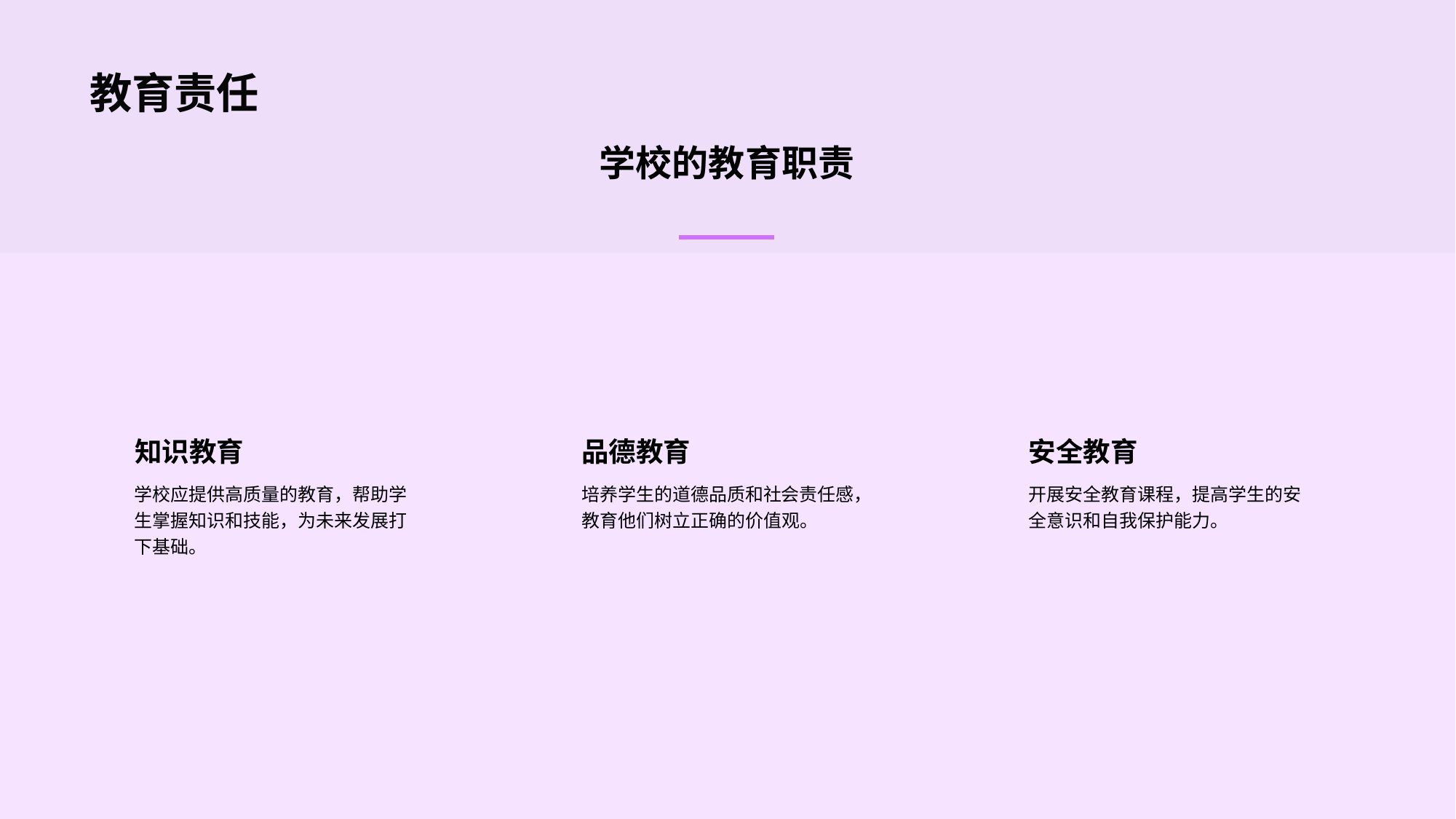

学校的教育职责
知识教育
学校应提供高质量的教育，帮助学生掌握知识和技能，为未来发展打下基础。
品德教育
培养学生的道德品质和社会责任感，教育他们树立正确的价值观。
安全教育
开展安全教育课程，提高学生的安全意识和自我保护能力。
# 教育责任